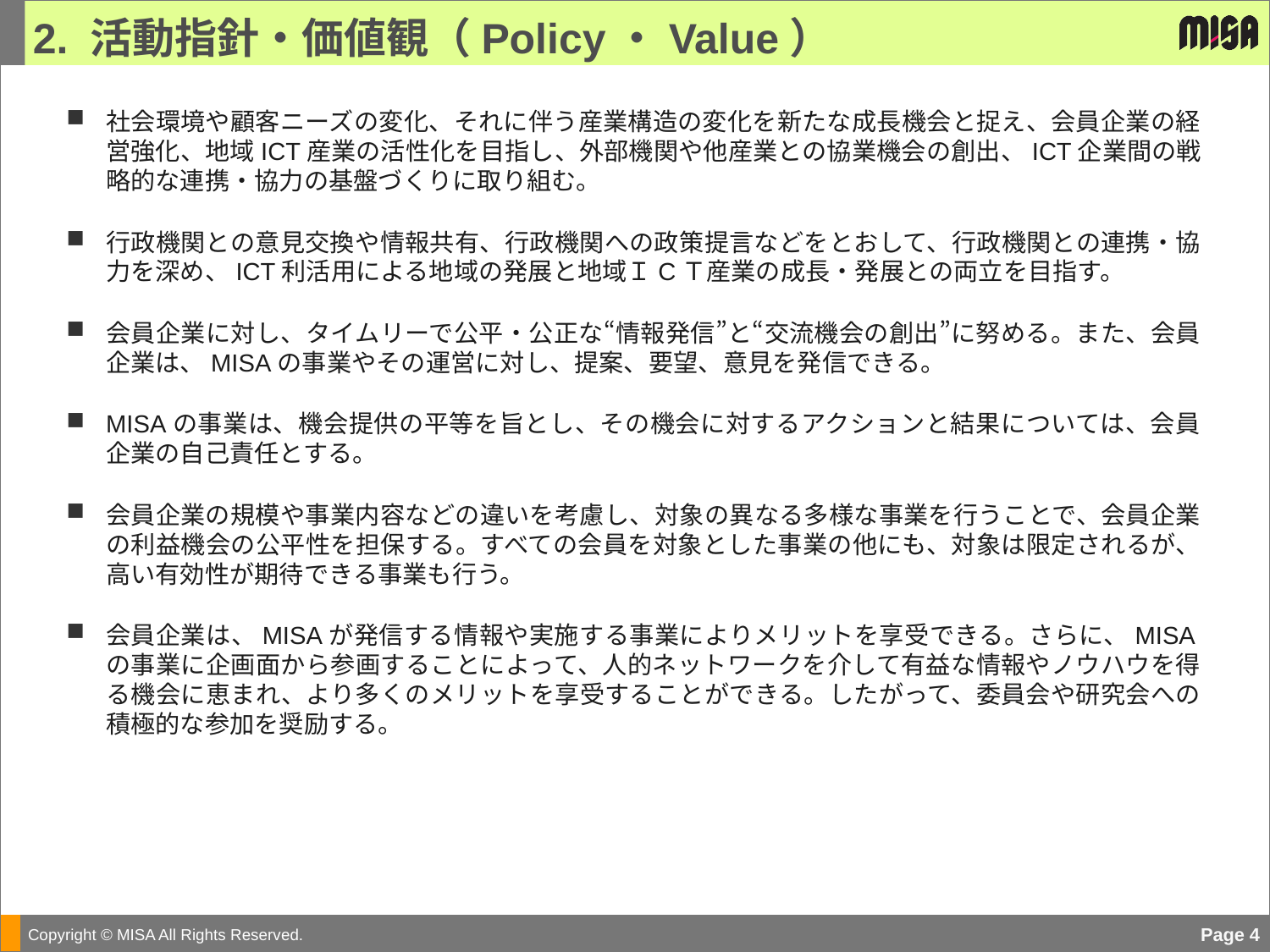

2. 活動指針・価値観（Policy・Value）
社会環境や顧客ニーズの変化、それに伴う産業構造の変化を新たな成長機会と捉え、会員企業の経営強化、地域ICT産業の活性化を目指し、外部機関や他産業との協業機会の創出、ICT企業間の戦略的な連携・協力の基盤づくりに取り組む。
行政機関との意見交換や情報共有、行政機関への政策提言などをとおして、行政機関との連携・協力を深め、ICT利活用による地域の発展と地域ＩCＴ産業の成長・発展との両立を目指す。
会員企業に対し、タイムリーで公平・公正な“情報発信”と“交流機会の創出”に努める。また、会員企業は、MISAの事業やその運営に対し、提案、要望、意見を発信できる。
MISAの事業は、機会提供の平等を旨とし、その機会に対するアクションと結果については、会員企業の自己責任とする。
会員企業の規模や事業内容などの違いを考慮し、対象の異なる多様な事業を行うことで、会員企業の利益機会の公平性を担保する。すべての会員を対象とした事業の他にも、対象は限定されるが、高い有効性が期待できる事業も行う。
会員企業は、MISAが発信する情報や実施する事業によりメリットを享受できる。さらに、MISAの事業に企画面から参画することによって、人的ネットワークを介して有益な情報やノウハウを得る機会に恵まれ、より多くのメリットを享受することができる。したがって、委員会や研究会への積極的な参加を奨励する。